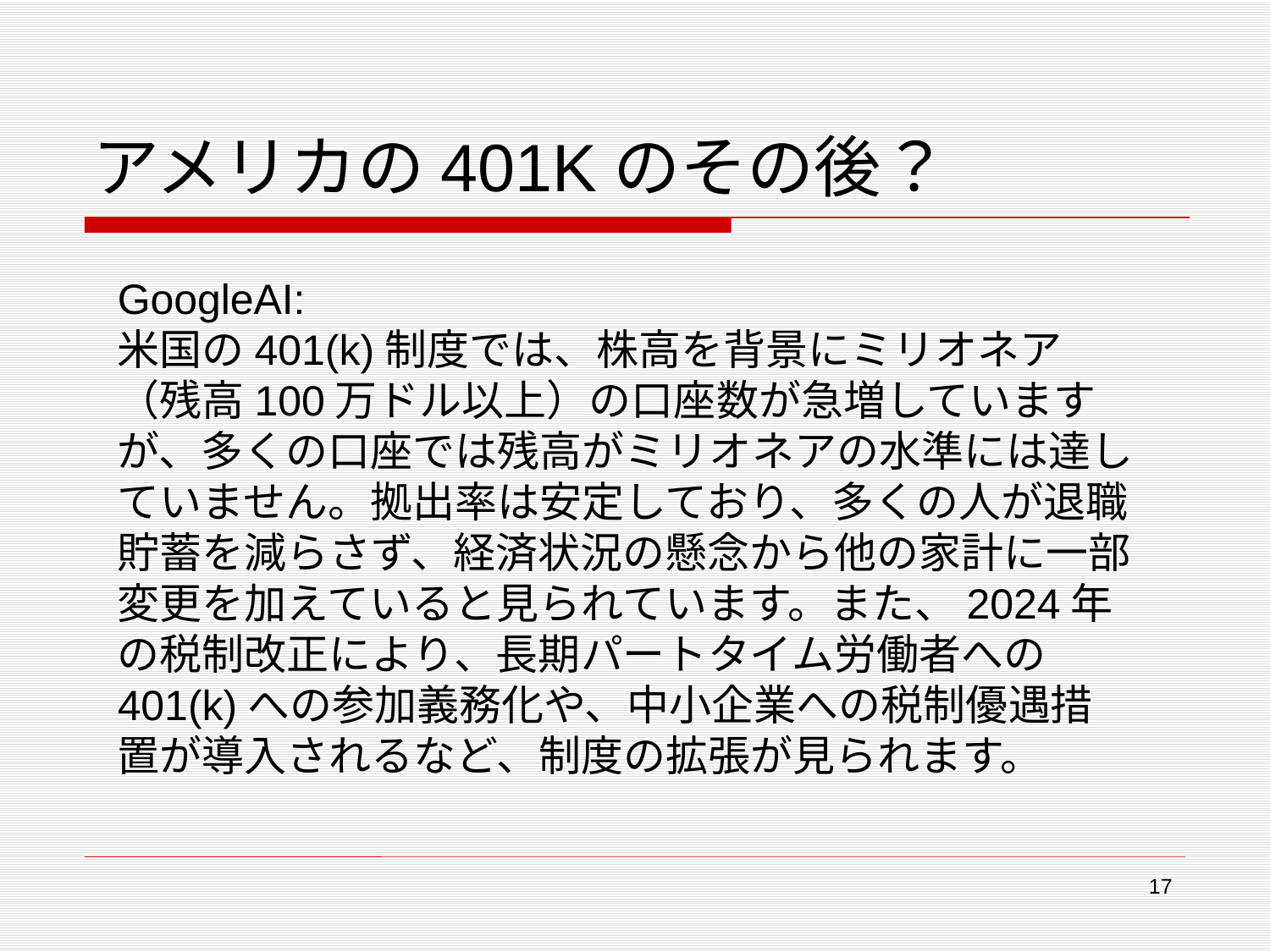

# アメリカの401Kのその後？
GoogleAI:
米国の401(k)制度では、株高を背景にミリオネア（残高100万ドル以上）の口座数が急増していますが、多くの口座では残高がミリオネアの水準には達していません。拠出率は安定しており、多くの人が退職貯蓄を減らさず、経済状況の懸念から他の家計に一部変更を加えていると見られています。また、2024年の税制改正により、長期パートタイム労働者への401(k)への参加義務化や、中小企業への税制優遇措置が導入されるなど、制度の拡張が見られます。﻿
17